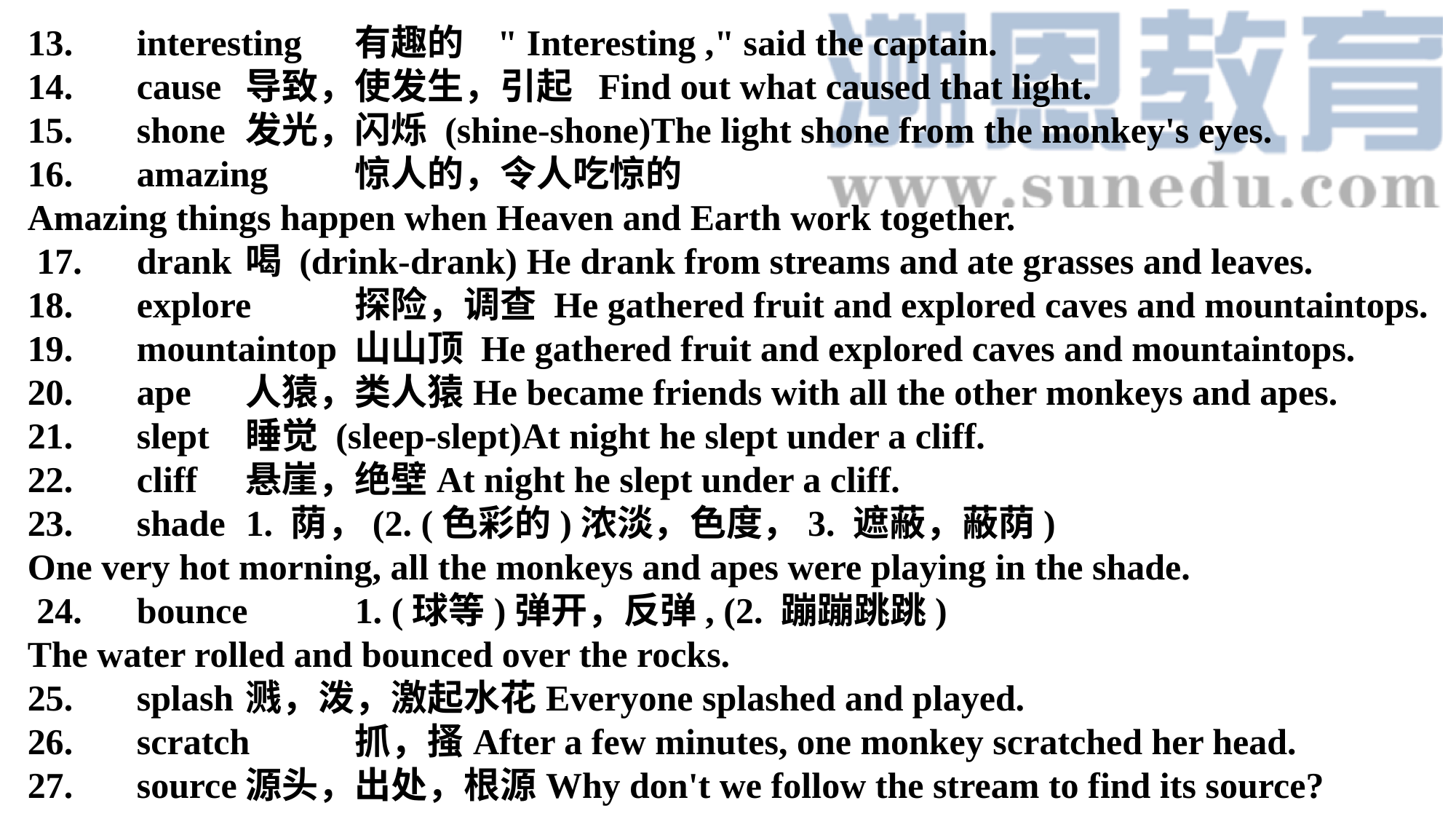

13.	interesting	有趣的   " Interesting ," said the captain.
14.	cause	导致，使发⽣，引起  Find out what caused that light.
15.	shone	发光，闪烁 (shine-shone)The light shone from the monkey's eyes.
16.	amazing	惊⼈的，令⼈吃惊的
Amazing things happen when Heaven and Earth work together.
 17.	drank	喝 (drink-drank) He drank from streams and ate grasses and leaves.
18.	explore	探险，调查 He gathered fruit and explored caves and mountaintops.
19.	mountaintop	⼭山顶 He gathered fruit and explored caves and mountaintops.
20.	ape	⼈猿，类⼈猿He became friends with all the other monkeys and apes.
21.	slept	睡觉 (sleep-slept)At night he slept under a cliff.
22.	cliff	悬崖，绝壁At night he slept under a cliff.
23.	shade	1. 荫，(2. (⾊彩的)浓淡，⾊度，3. 遮蔽，蔽荫)
One very hot morning, all the monkeys and apes were playing in the shade.
 24.	bounce	1. (球等)弹开，反弹, (2. 蹦蹦跳跳)
The water rolled and bounced over the rocks.
25.	splash	溅，泼，激起⽔花Everyone splashed and played.
26.	scratch	抓，搔After a few minutes, one monkey scratched her head.
27.	source	源头，出处，根源Why don't we follow the stream to find its source?